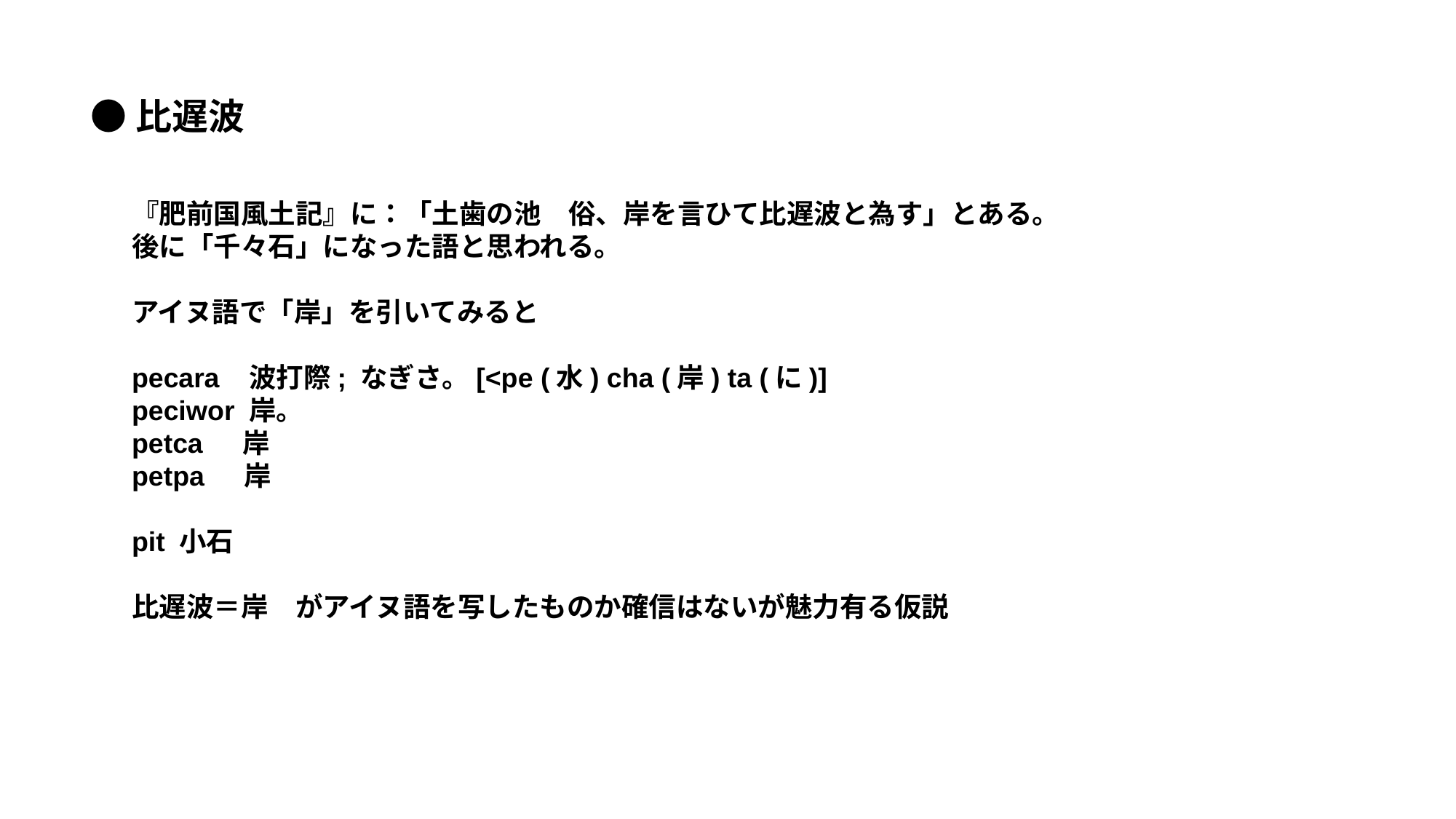

●比遅波
『肥前国風土記』に：「土歯の池　俗、岸を言ひて比遅波と為す」とある。
後に「千々石」になった語と思われる。

アイヌ語で「岸」を引いてみると

pecara   波打際; なぎさ。[<pe (水) cha (岸) ta (に)]
peciwor 岸。
petca　 岸
petpa　 岸

pit 小石

比遅波＝岸　がアイヌ語を写したものか確信はないが魅力有る仮説